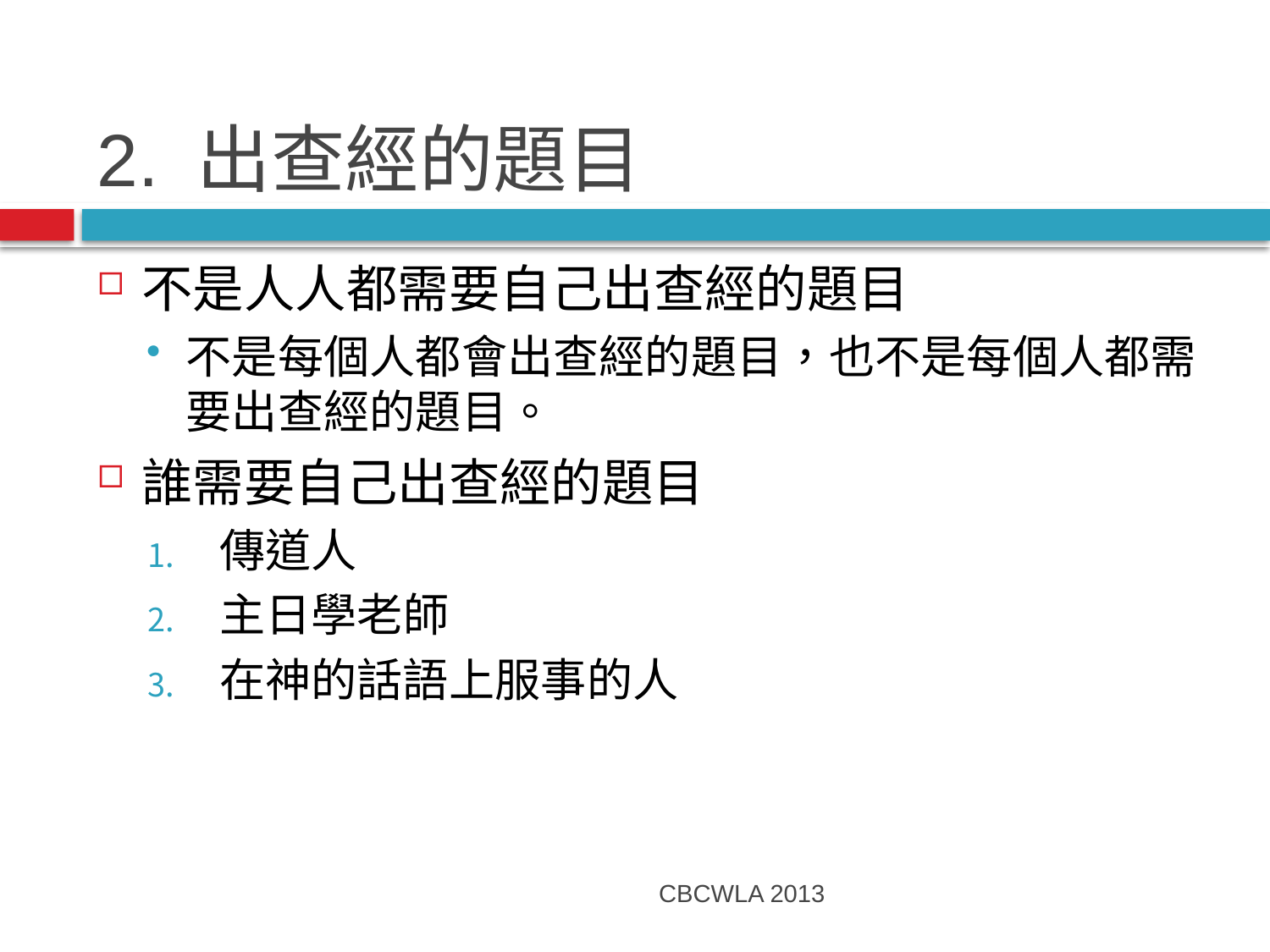

# 2. 出查經的題目
不是人人都需要自己出查經的題目
不是每個人都會出查經的題目，也不是每個人都需要出查經的題目。
誰需要自己出查經的題目
傳道人
主日學老師
在神的話語上服事的人
CBCWLA 2013